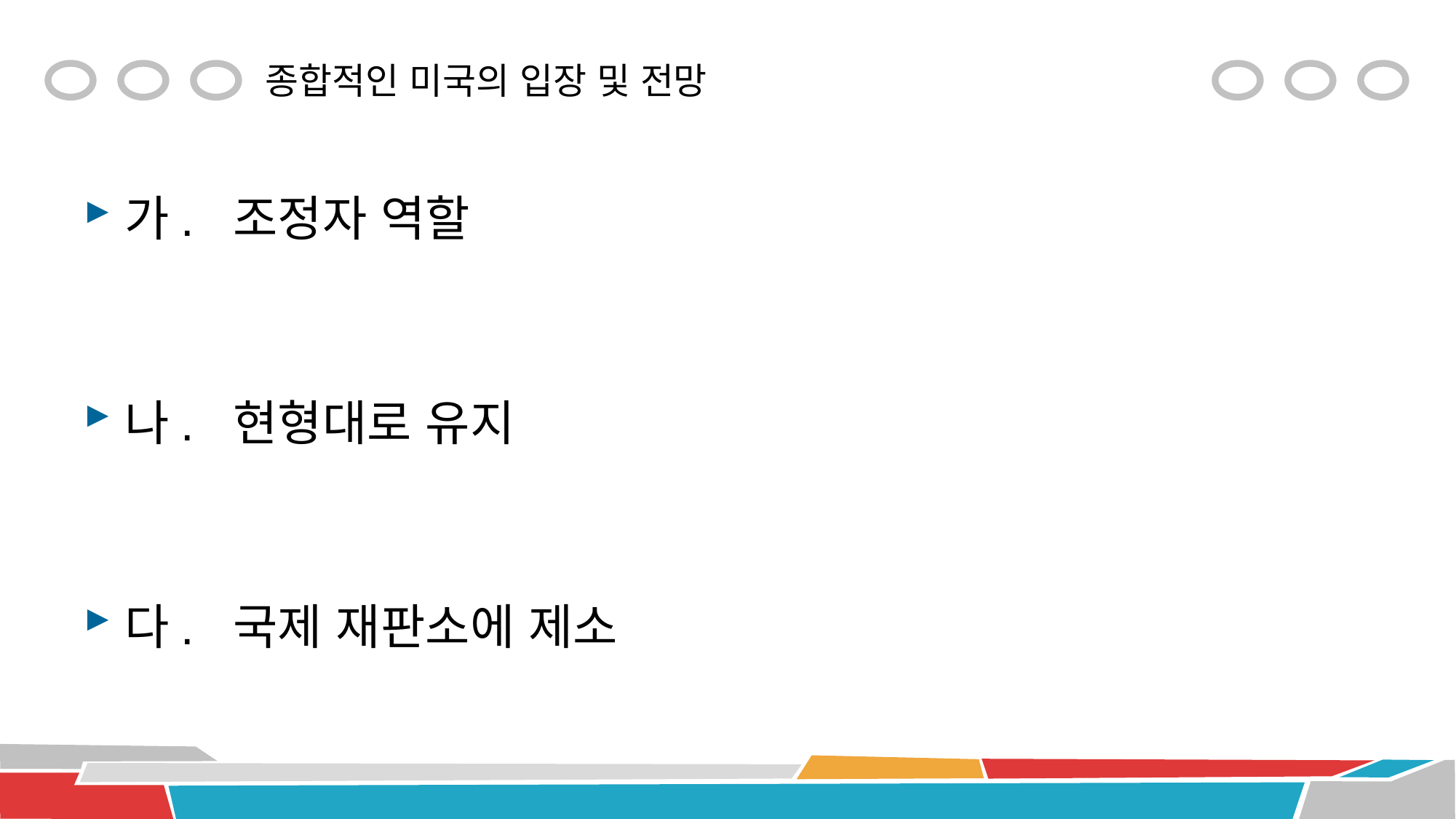

# 종합적인 미국의 입장 및 전망
가.  조정자 역할

나.  현형대로 유지

다.  국제 재판소에 제소